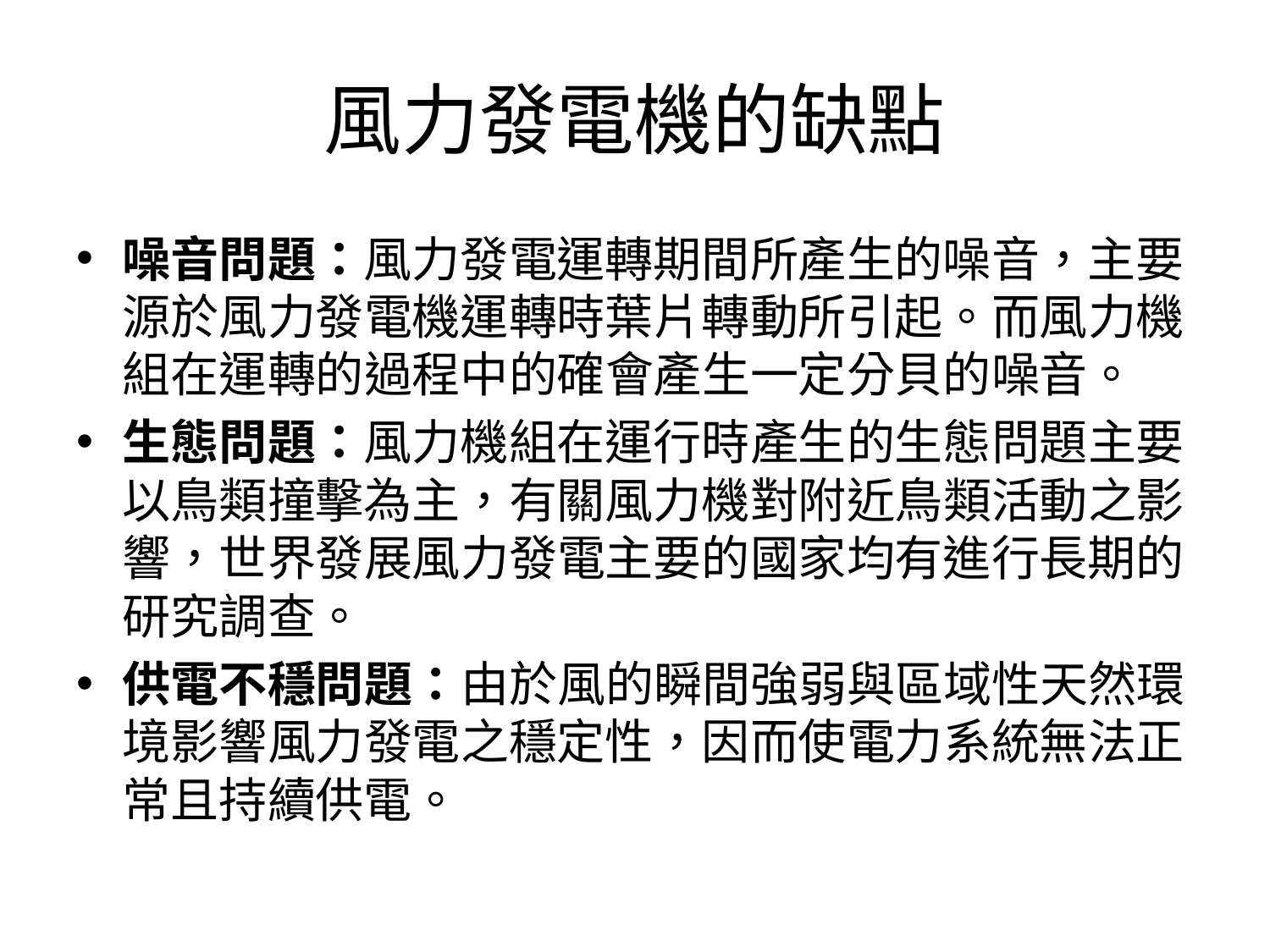

# 風力發電機的缺點
噪音問題：風力發電運轉期間所產生的噪音，主要源於風力發電機運轉時葉片轉動所引起。而風力機組在運轉的過程中的確會產生一定分貝的噪音。
生態問題：風力機組在運行時產生的生態問題主要以鳥類撞擊為主，有關風力機對附近鳥類活動之影響，世界發展風力發電主要的國家均有進行長期的研究調查。
供電不穩問題：由於風的瞬間強弱與區域性天然環境影響風力發電之穩定性，因而使電力系統無法正常且持續供電。